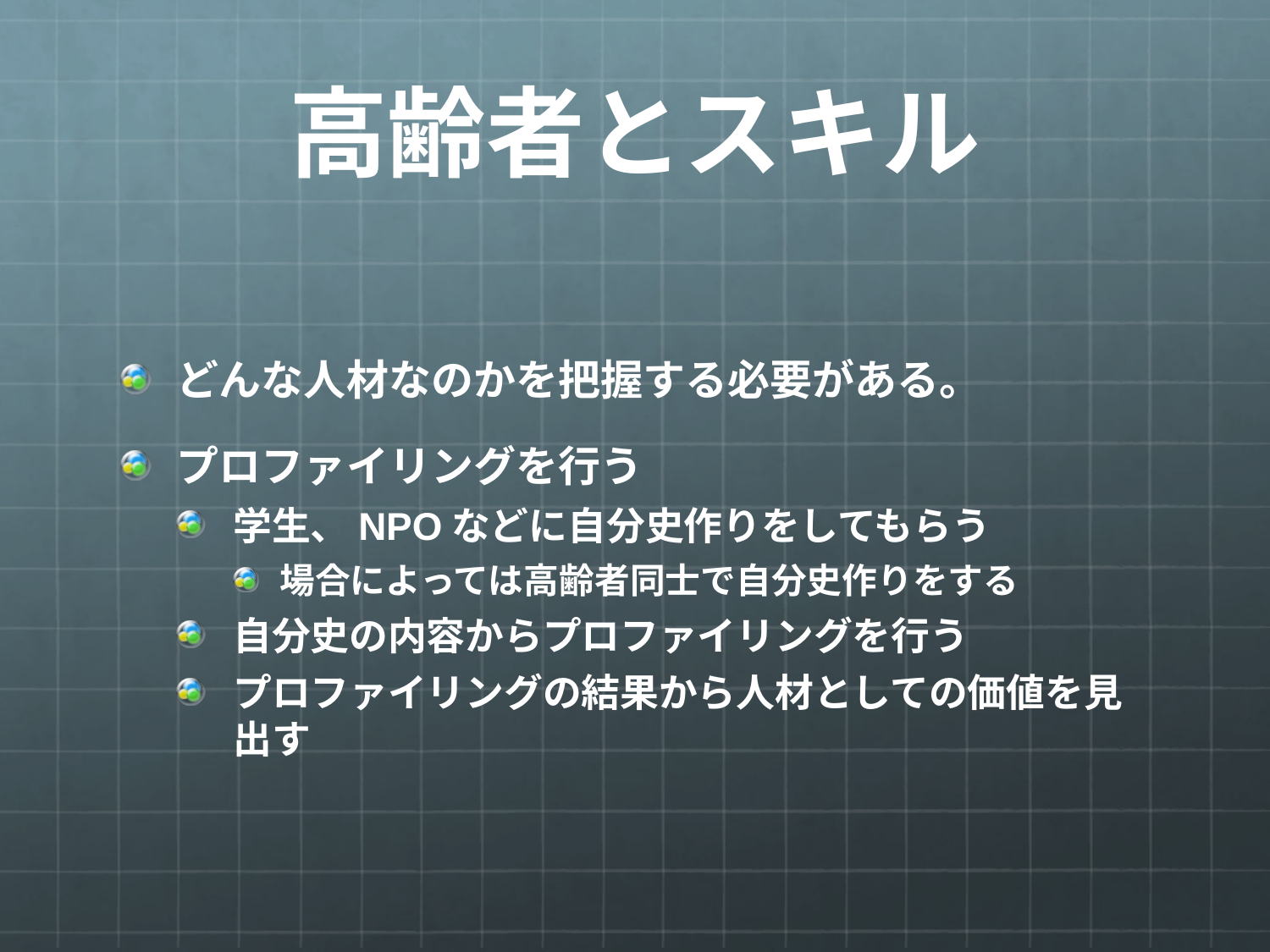

# 高齢者とスキル

どんな人材なのかを把握する必要がある。
プロファイリングを行う
学生、NPOなどに自分史作りをしてもらう
場合によっては高齢者同士で自分史作りをする
自分史の内容からプロファイリングを行う
プロファイリングの結果から人材としての価値を見出す